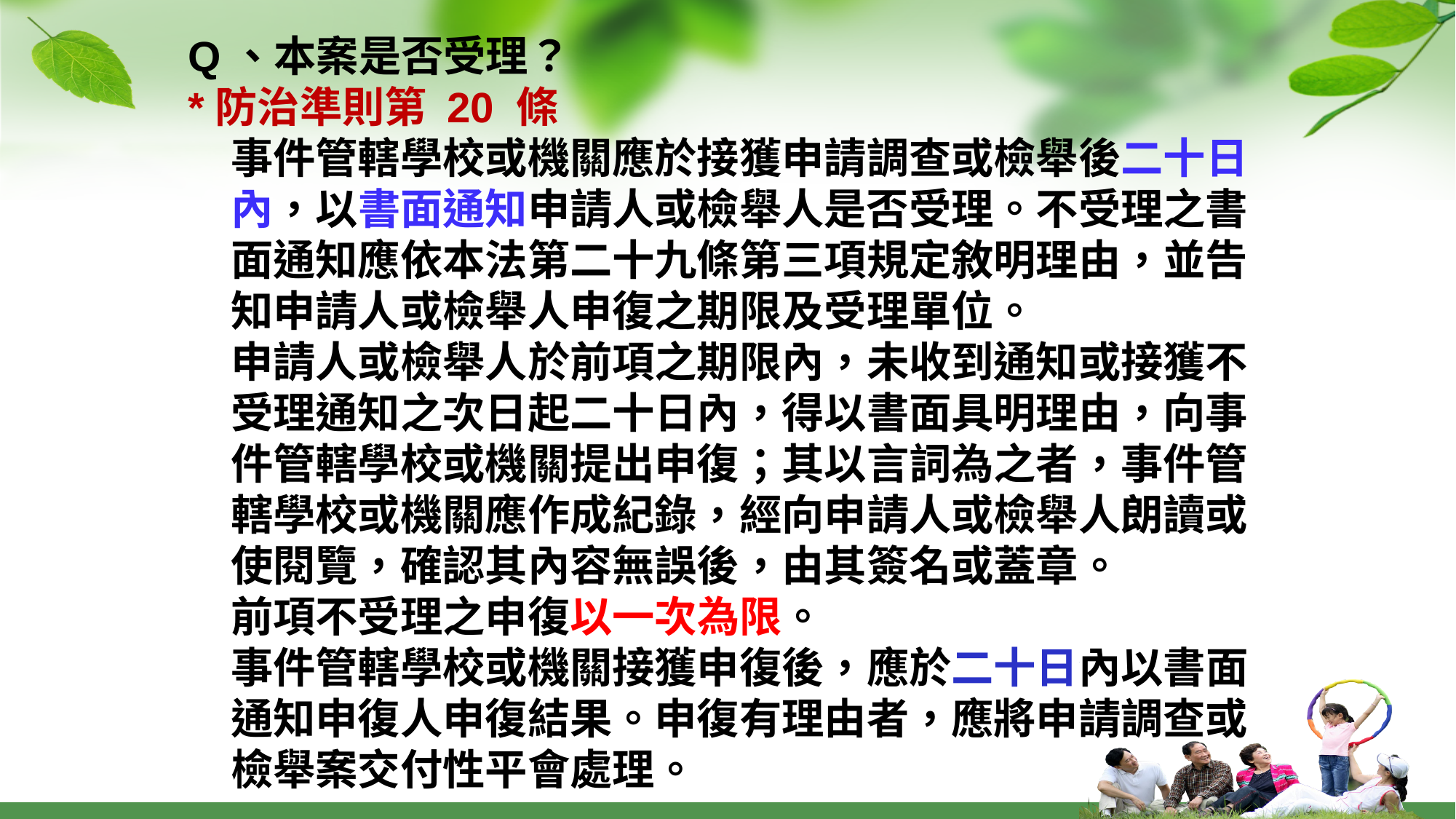

Q、本案是否受理？
*防治準則第 20 條
事件管轄學校或機關應於接獲申請調查或檢舉後二十日內，以書面通知申請人或檢舉人是否受理。不受理之書面通知應依本法第二十九條第三項規定敘明理由，並告知申請人或檢舉人申復之期限及受理單位。
申請人或檢舉人於前項之期限內，未收到通知或接獲不受理通知之次日起二十日內，得以書面具明理由，向事件管轄學校或機關提出申復；其以言詞為之者，事件管轄學校或機關應作成紀錄，經向申請人或檢舉人朗讀或使閱覽，確認其內容無誤後，由其簽名或蓋章。
前項不受理之申復以一次為限。
事件管轄學校或機關接獲申復後，應於二十日內以書面通知申復人申復結果。申復有理由者，應將申請調查或檢舉案交付性平會處理。